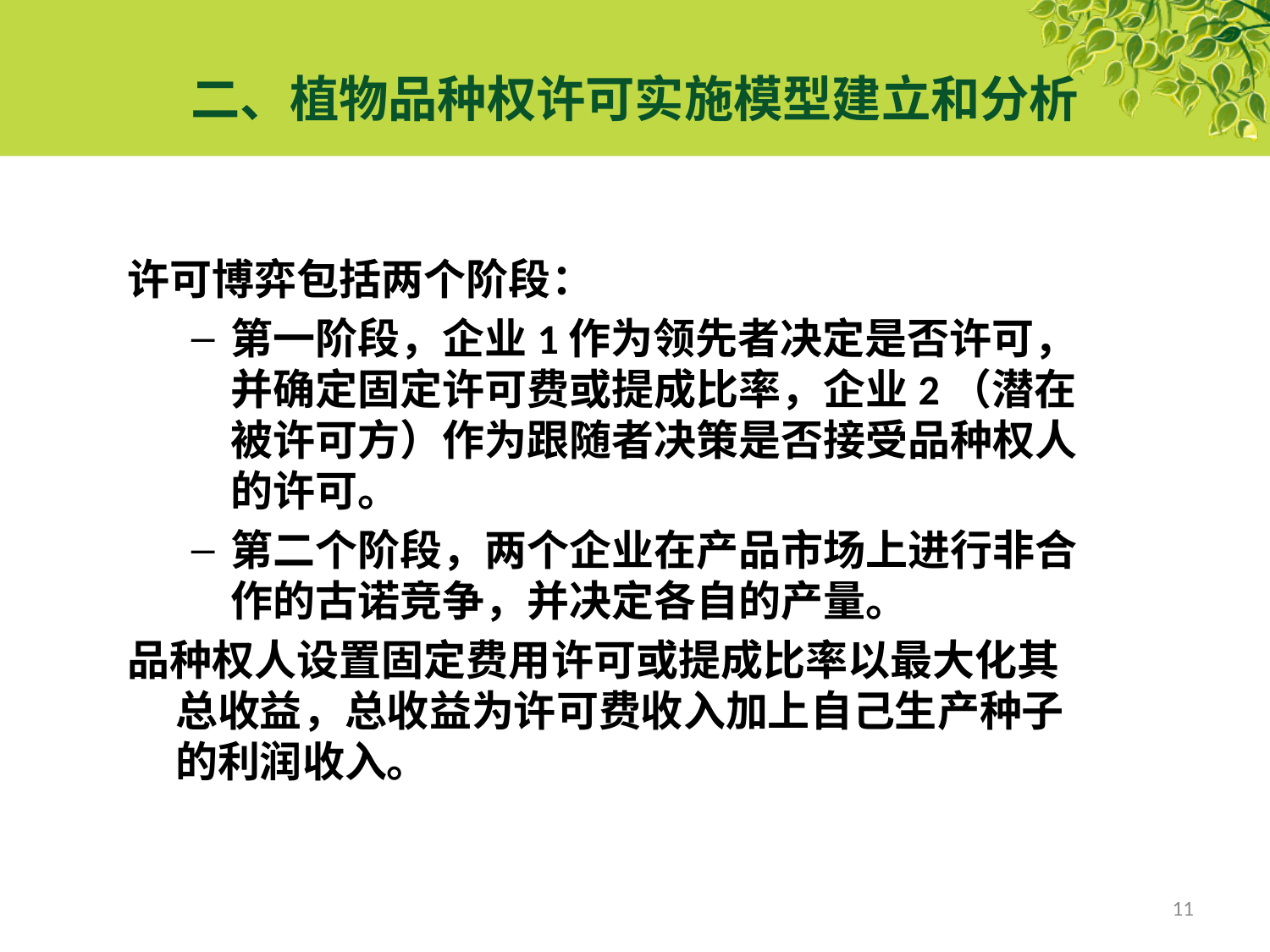

# 二、植物品种权许可实施模型建立和分析
许可博弈包括两个阶段：
第一阶段，企业1作为领先者决定是否许可，并确定固定许可费或提成比率，企业2（潜在被许可方）作为跟随者决策是否接受品种权人的许可。
第二个阶段，两个企业在产品市场上进行非合作的古诺竞争，并决定各自的产量。
品种权人设置固定费用许可或提成比率以最大化其总收益，总收益为许可费收入加上自己生产种子的利润收入。
11